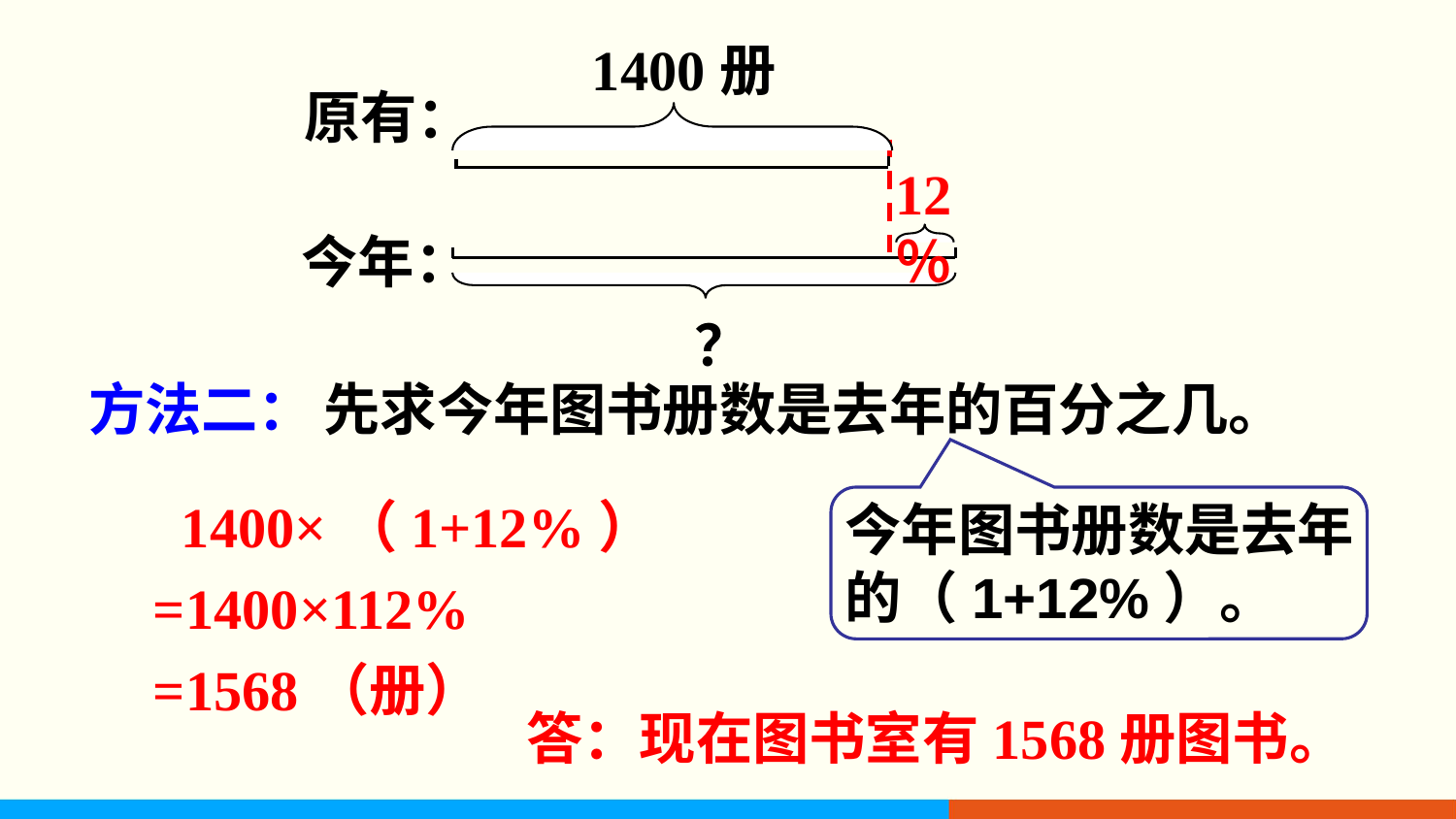

1400册
原有：

12％

今年：
？
方法二：
先求今年图书册数是去年的百分之几。
  1400×（1+12%）
=1400×112%
=1568（册）
今年图书册数是去年的（1+12%）。

答：现在图书室有1568册图书。